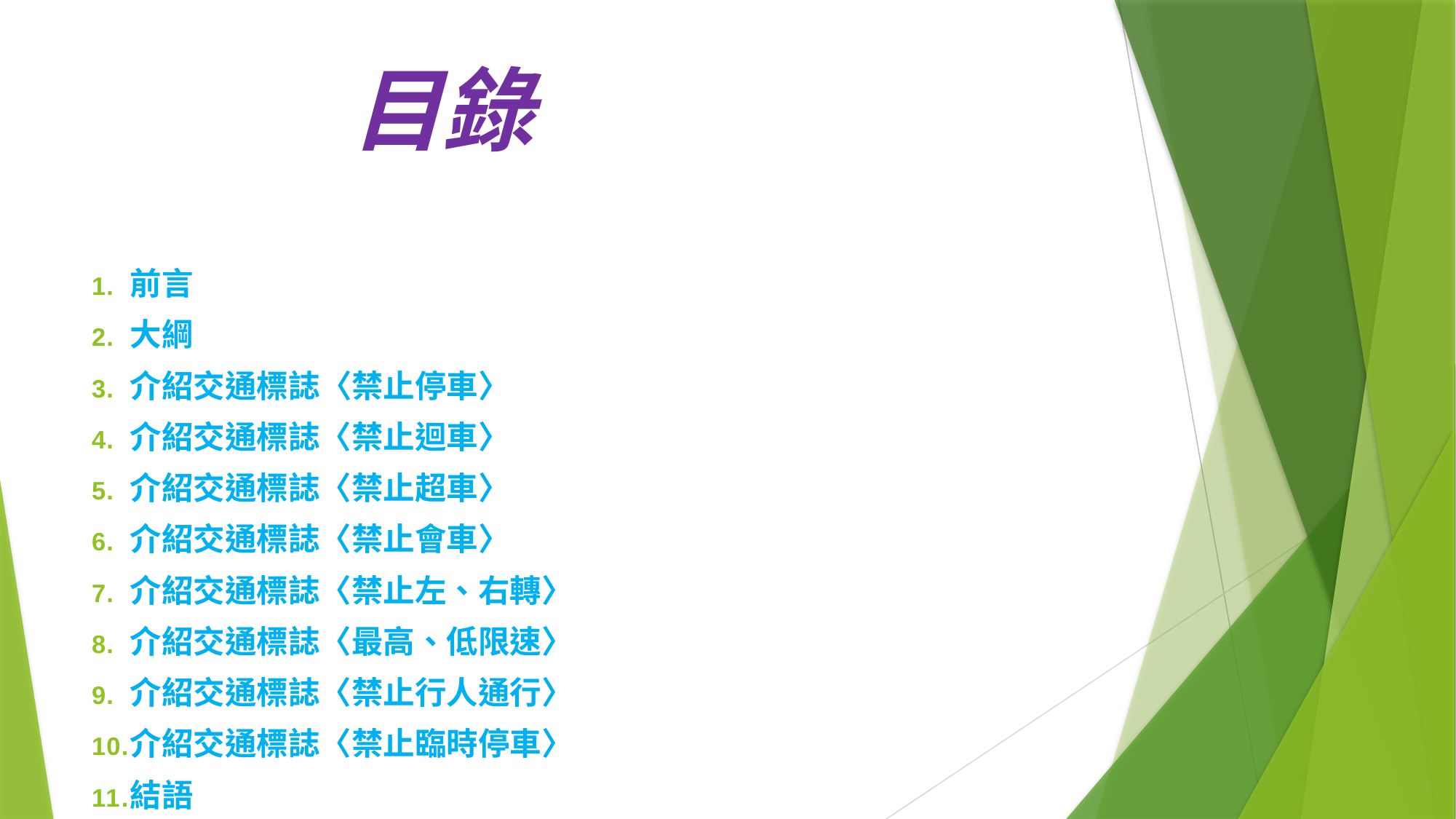

# 目錄
前言
大綱
介紹交通標誌〈禁止停車〉
介紹交通標誌〈禁止迴車〉
介紹交通標誌〈禁止超車〉
介紹交通標誌〈禁止會車〉
介紹交通標誌〈禁止左、右轉〉
介紹交通標誌〈最高、低限速〉
介紹交通標誌〈禁止行人通行〉
介紹交通標誌〈禁止臨時停車〉
結語